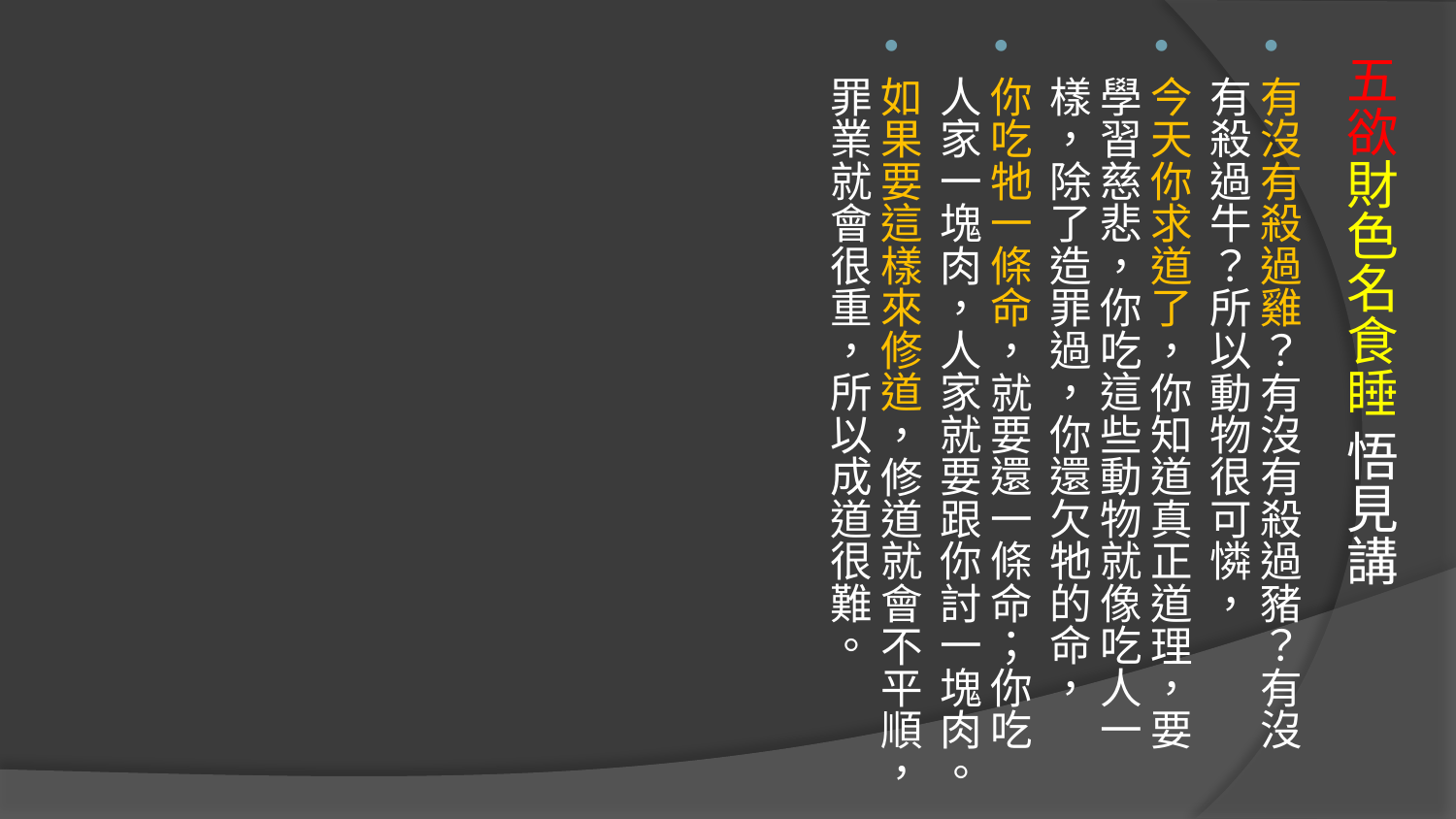

有沒有殺過雞？有沒有殺過豬？有沒有殺過牛？所以動物很可憐，
今天你求道了，你知道真正道理，要學習慈悲，你吃這些動物就像吃人一樣，除了造罪過，你還欠牠的命，
你吃牠一條命，就要還一條命；你吃人家一塊肉，人家就要跟你討一塊肉。
如果要這樣來修道，修道就會不平順，罪業就會很重，所以成道很難。

# 五欲財色名食睡 悟見講